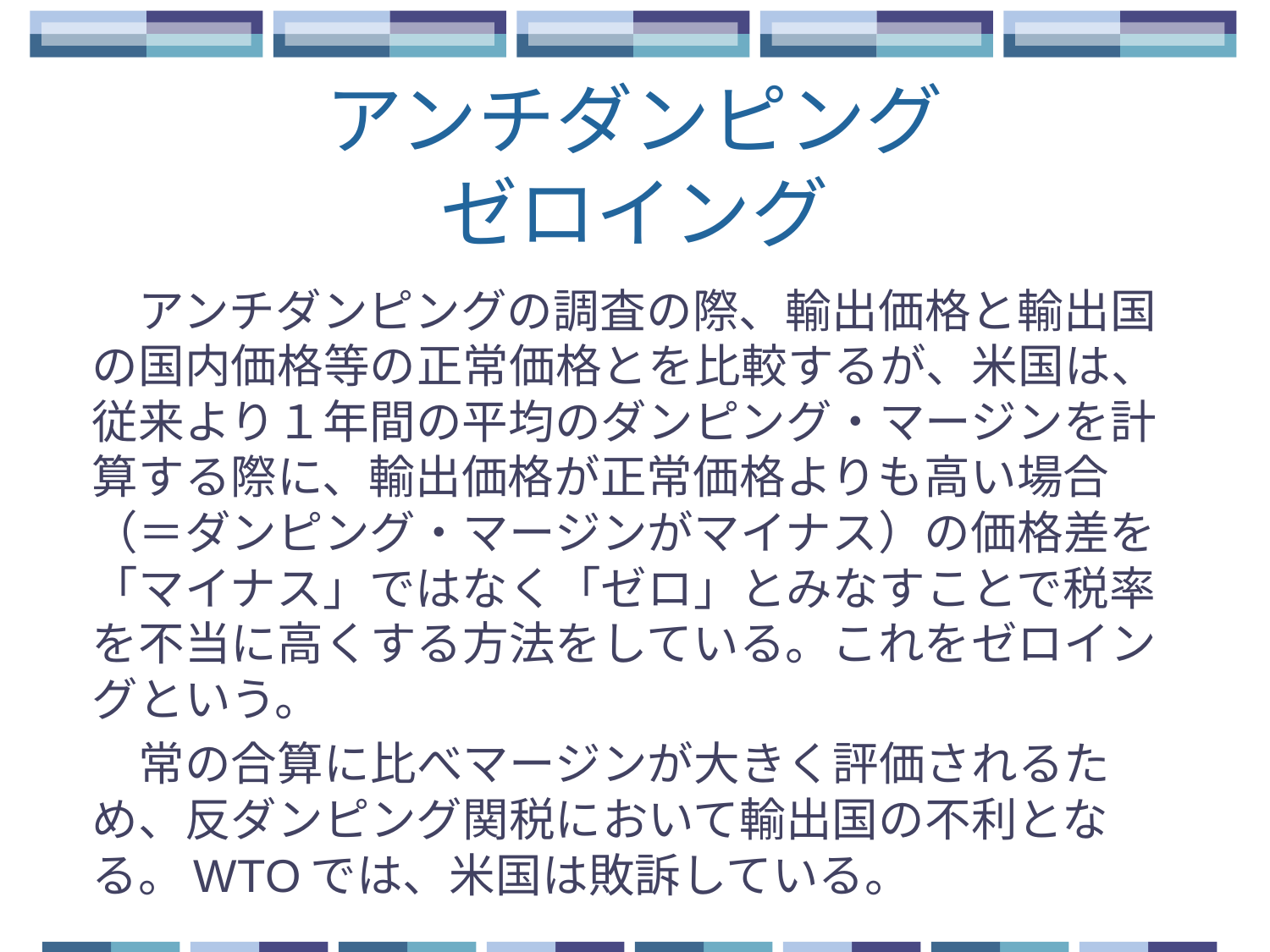

# アンチダンピング ゼロイング
　アンチダンピングの調査の際、輸出価格と輸出国の国内価格等の正常価格とを比較するが、米国は、従来より１年間の平均のダンピング・マージンを計算する際に、輸出価格が正常価格よりも高い場合（＝ダンピング・マージンがマイナス）の価格差を「マイナス」ではなく「ゼロ」とみなすことで税率を不当に高くする方法をしている。これをゼロイングという。
　常の合算に比べマージンが大きく評価されるため、反ダンピング関税において輸出国の不利となる。WTOでは、米国は敗訴している。